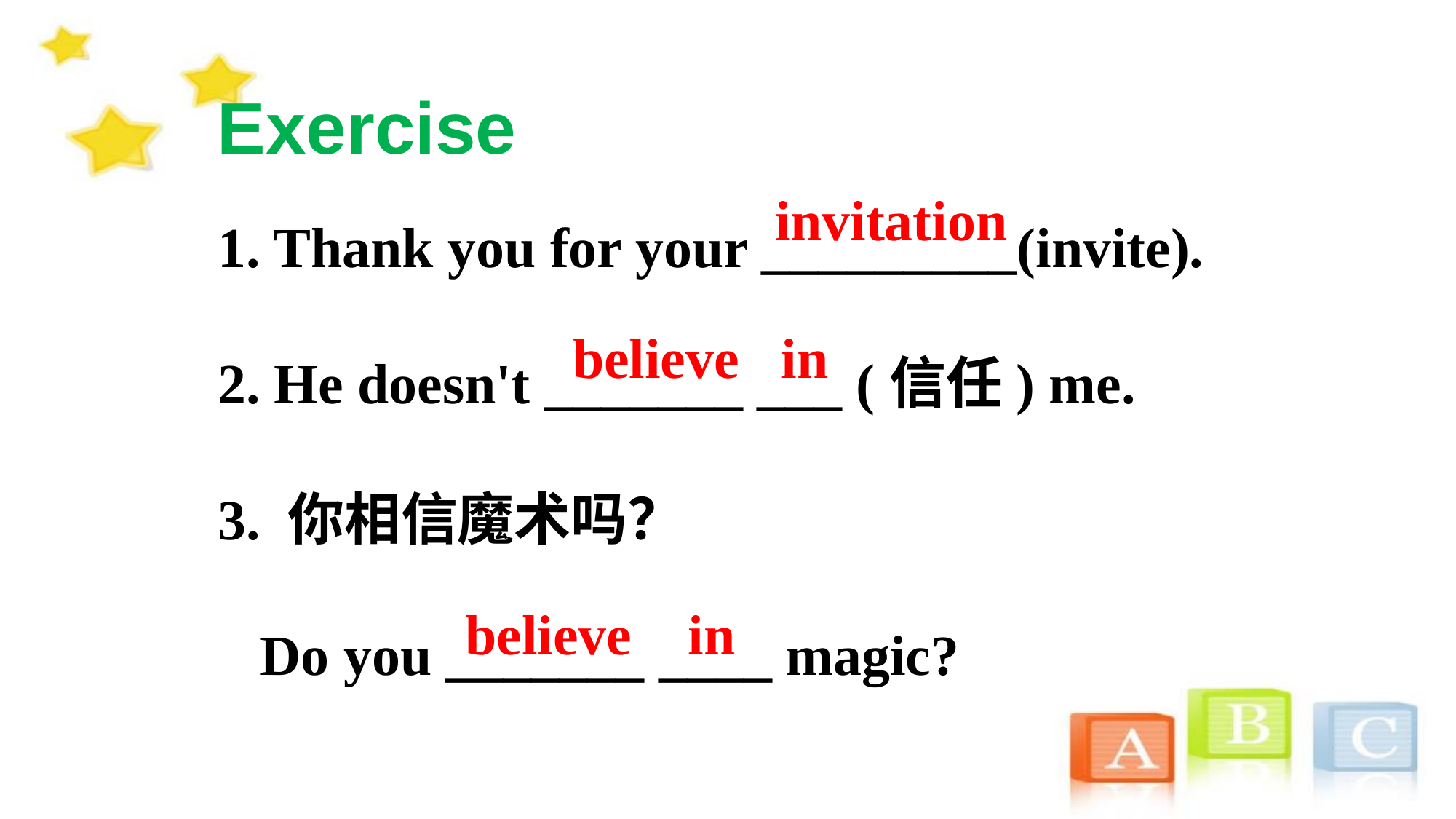

Exercise
1. Thank you for your _________(invite).
2. He doesn't _______ ___ (信任) me.
3. 你相信魔术吗？
   Do you _______ ____ magic?
invitation
believe   in
believe    in